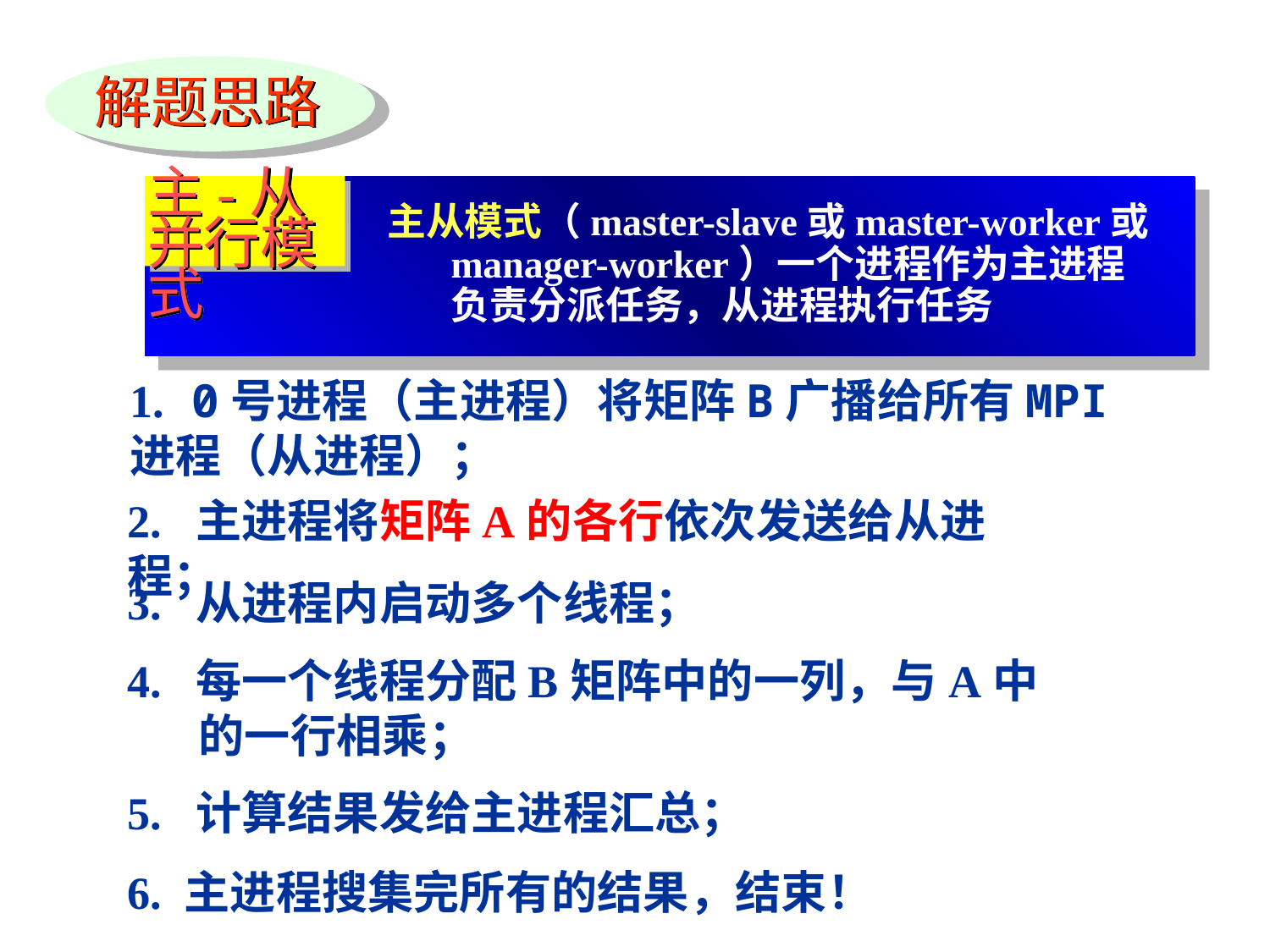

解题思路
主-从并行模式

主从模式（master-slave或master-worker或manager-worker）一个进程作为主进程负责分派任务，从进程执行任务
1. 0号进程（主进程）将矩阵B广播给所有MPI进程（从进程）；
2.  主进程将矩阵A的各行依次发送给从进程；
3.  从进程内启动多个线程；
4.  每一个线程分配B矩阵中的一列，与A中的一行相乘；
5.  计算结果发给主进程汇总；
6. 主进程搜集完所有的结果，结束！